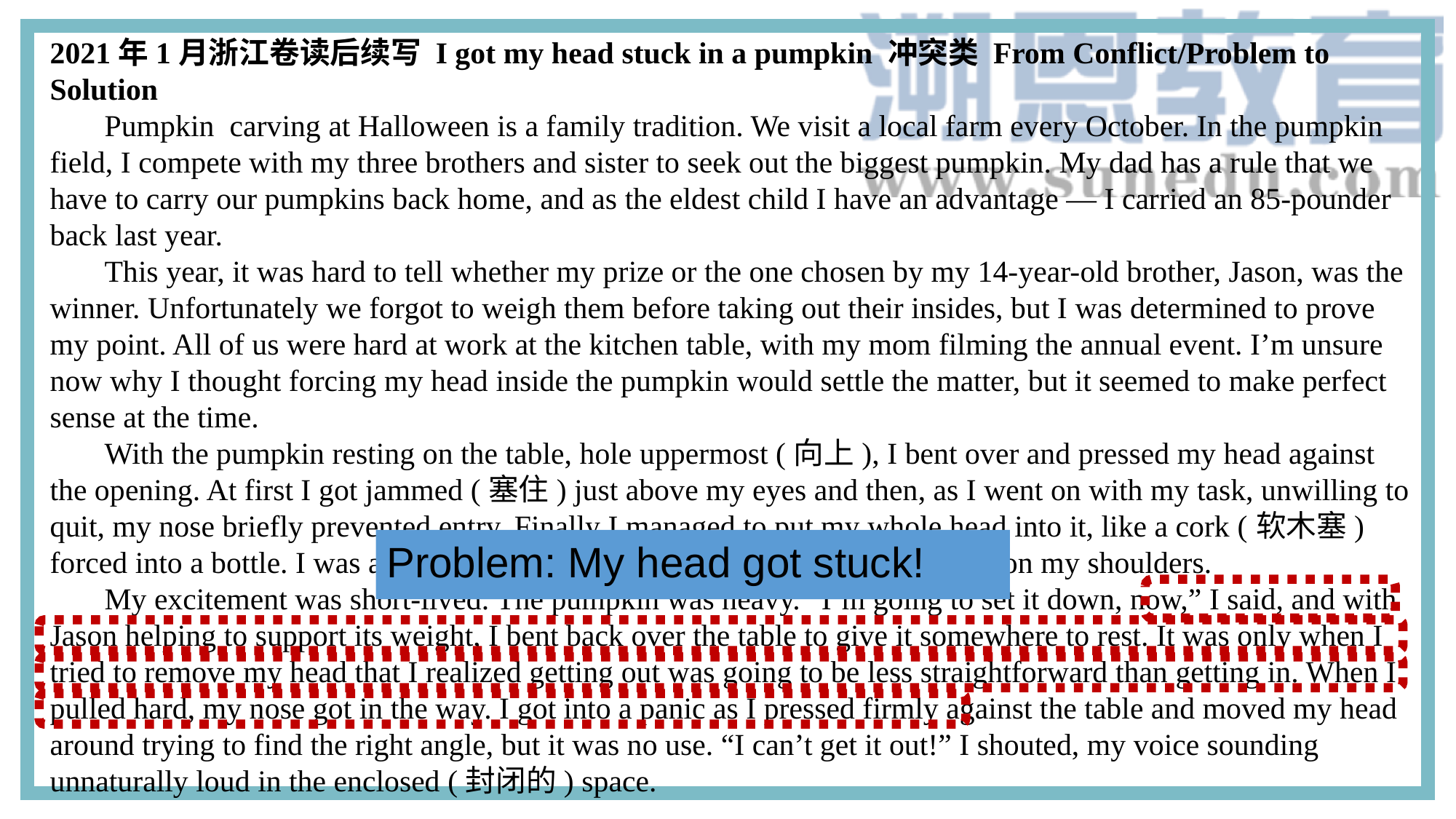

2021年1月浙江卷读后续写 I got my head stuck in a pumpkin 冲突类 From Conflict/Problem to Solution
Pumpkin  carving at Halloween is a family tradition. We visit a local farm every October. In the pumpkin field, I compete with my three brothers and sister to seek out the biggest pumpkin. My dad has a rule that we have to carry our pumpkins back home, and as the eldest child I have an advantage — I carried an 85-pounder  back last year.
This year, it was hard to tell whether my prize or the one chosen by my 14-year-old brother, Jason, was the winner. Unfortunately we forgot to weigh them before taking out their insides, but I was determined to prove my point. All of us were hard at work at the kitchen table, with my mom filming the annual event. I’m unsure now why I thought forcing my head inside the pumpkin would settle the matter, but it seemed to make perfect sense at the time.
With the pumpkin resting on the table, hole uppermost (向上), I bent over and pressed my head against the opening. At first I got jammed (塞住) just above my eyes and then, as I went on with my task, unwilling to quit, my nose briefly prevented entry. Finally I managed to put my whole head into it, like a cork (软木塞) forced into a bottle. I was able to straighten up with the huge pumpkin resting on my shoulders.
My excitement was short-lived. The pumpkin was heavy. “I’m going to set it down, now,” I said, and with Jason helping to support its weight, I bent back over the table to give it somewhere to rest. It was only when I tried to remove my head that I realized getting out was going to be less straightforward than getting in. When I pulled hard, my nose got in the way. I got into a panic as I pressed firmly against the table and moved my head around trying to find the right angle, but it was no use. “I can’t get it out!” I shouted, my voice sounding unnaturally loud in the enclosed (封闭的) space.
Problem: My head got stuck!